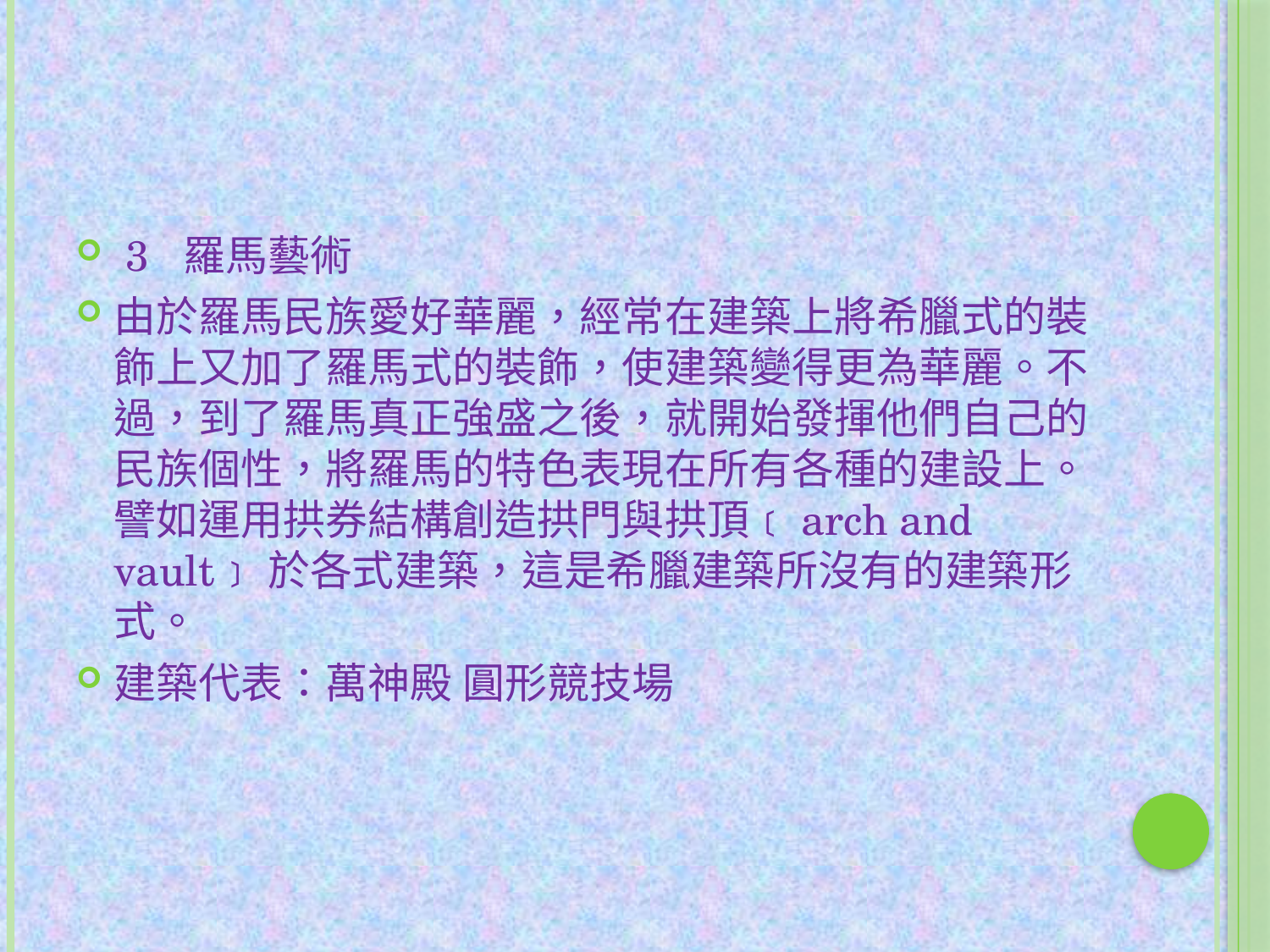

#
 3  羅馬藝術
由於羅馬民族愛好華麗，經常在建築上將希臘式的裝飾上又加了羅馬式的裝飾，使建築變得更為華麗。不過，到了羅馬真正強盛之後，就開始發揮他們自己的民族個性，將羅馬的特色表現在所有各種的建設上。譬如運用拱券結構創造拱門與拱頂﹝arch and vault﹞於各式建築，這是希臘建築所沒有的建築形式。
建築代表：萬神殿 圓形競技場